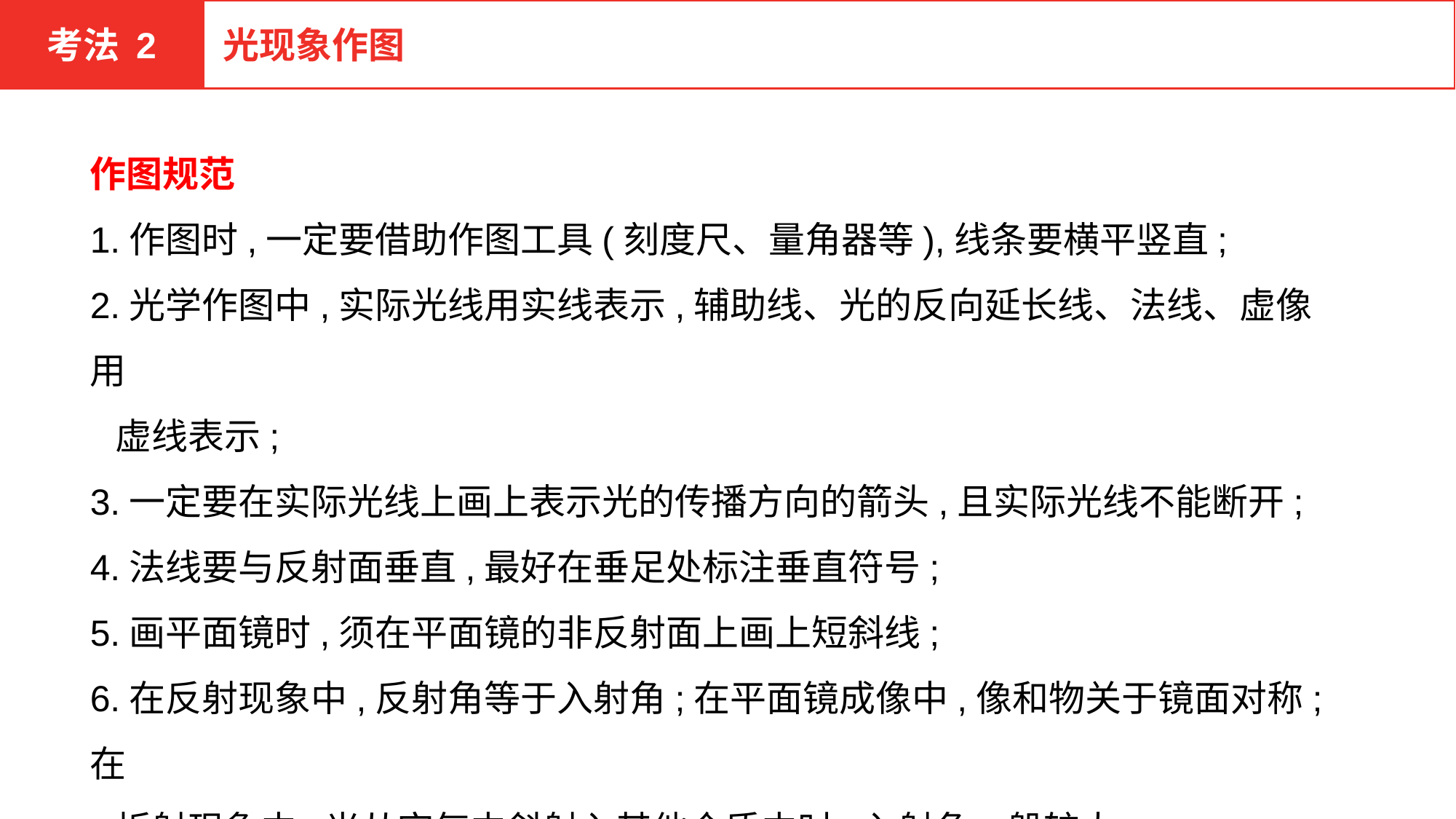

考法 2
光现象作图

作图规范
1.作图时,一定要借助作图工具(刻度尺、量角器等),线条要横平竖直;
2.光学作图中,实际光线用实线表示,辅助线、光的反向延长线、法线、虚像用
  虚线表示;
3.一定要在实际光线上画上表示光的传播方向的箭头,且实际光线不能断开;
4.法线要与反射面垂直,最好在垂足处标注垂直符号;
5.画平面镜时,须在平面镜的非反射面上画上短斜线;
6.在反射现象中,反射角等于入射角;在平面镜成像中,像和物关于镜面对称;在
  折射现象中,光从空气中斜射入其他介质中时,入射角一般较大.